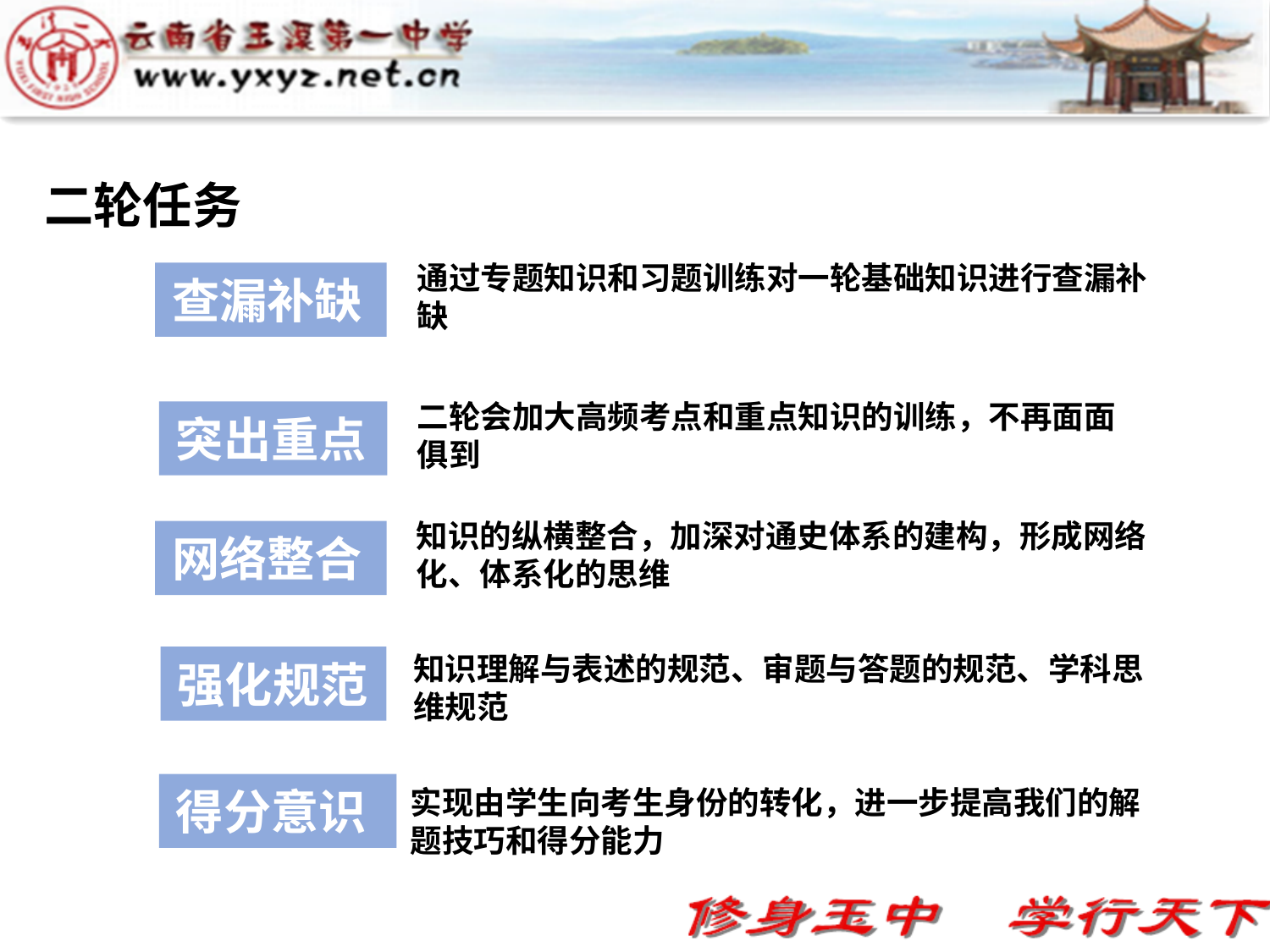

二轮任务
通过专题知识和习题训练对一轮基础知识进行查漏补缺
查漏补缺
二轮会加大高频考点和重点知识的训练，不再面面俱到
突出重点
知识的纵横整合，加深对通史体系的建构，形成网络化、体系化的思维
网络整合
知识理解与表述的规范、审题与答题的规范、学科思维规范
强化规范
得分意识
实现由学生向考生身份的转化，进一步提高我们的解题技巧和得分能力